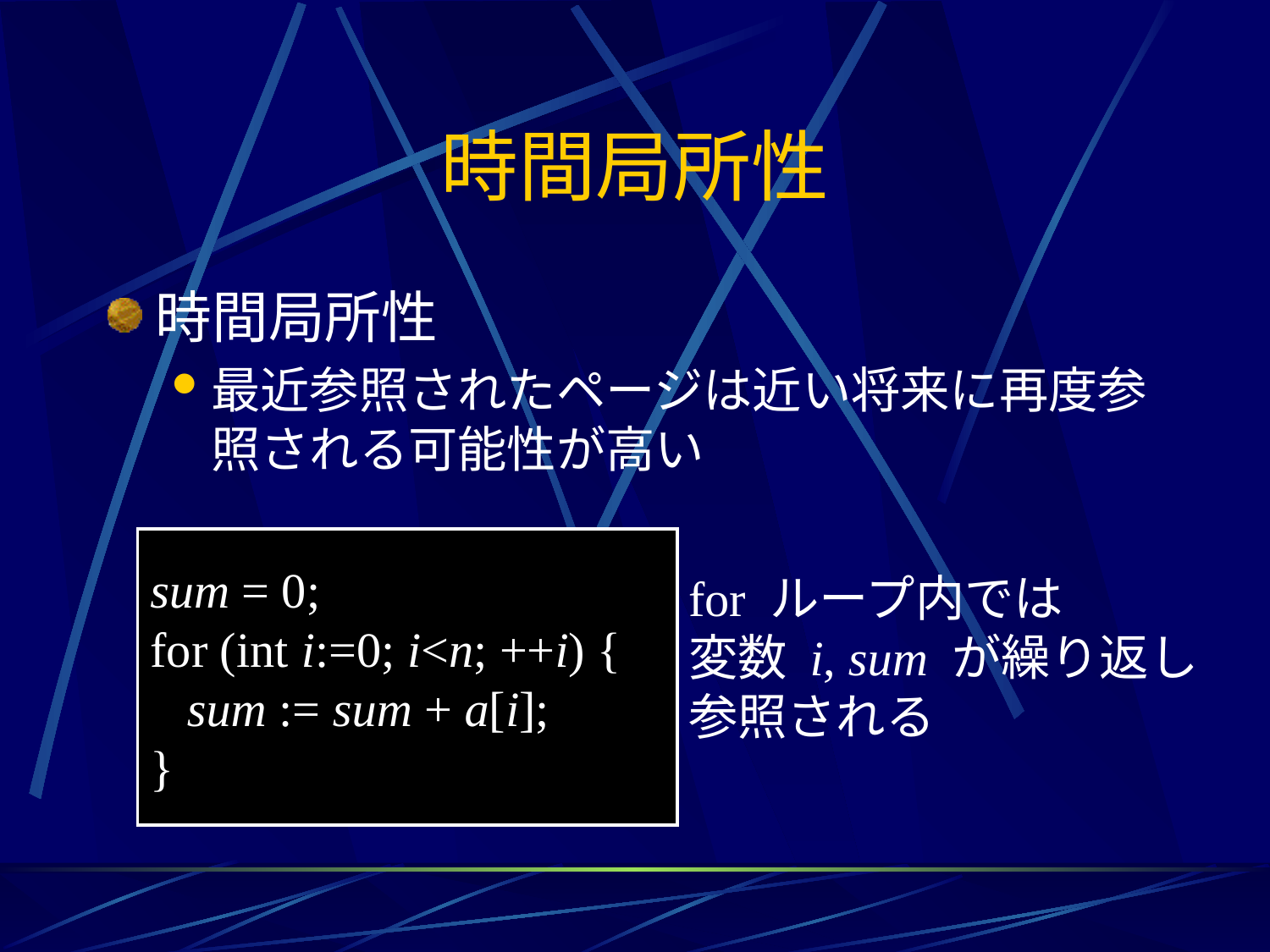

# 時間局所性
時間局所性
最近参照されたページは近い将来に再度参照される可能性が高い
sum = 0;
for (int i:=0; i<n; ++i) {
   sum := sum + a[i];
}
for ループ内では
変数 i, sum が繰り返し
参照される